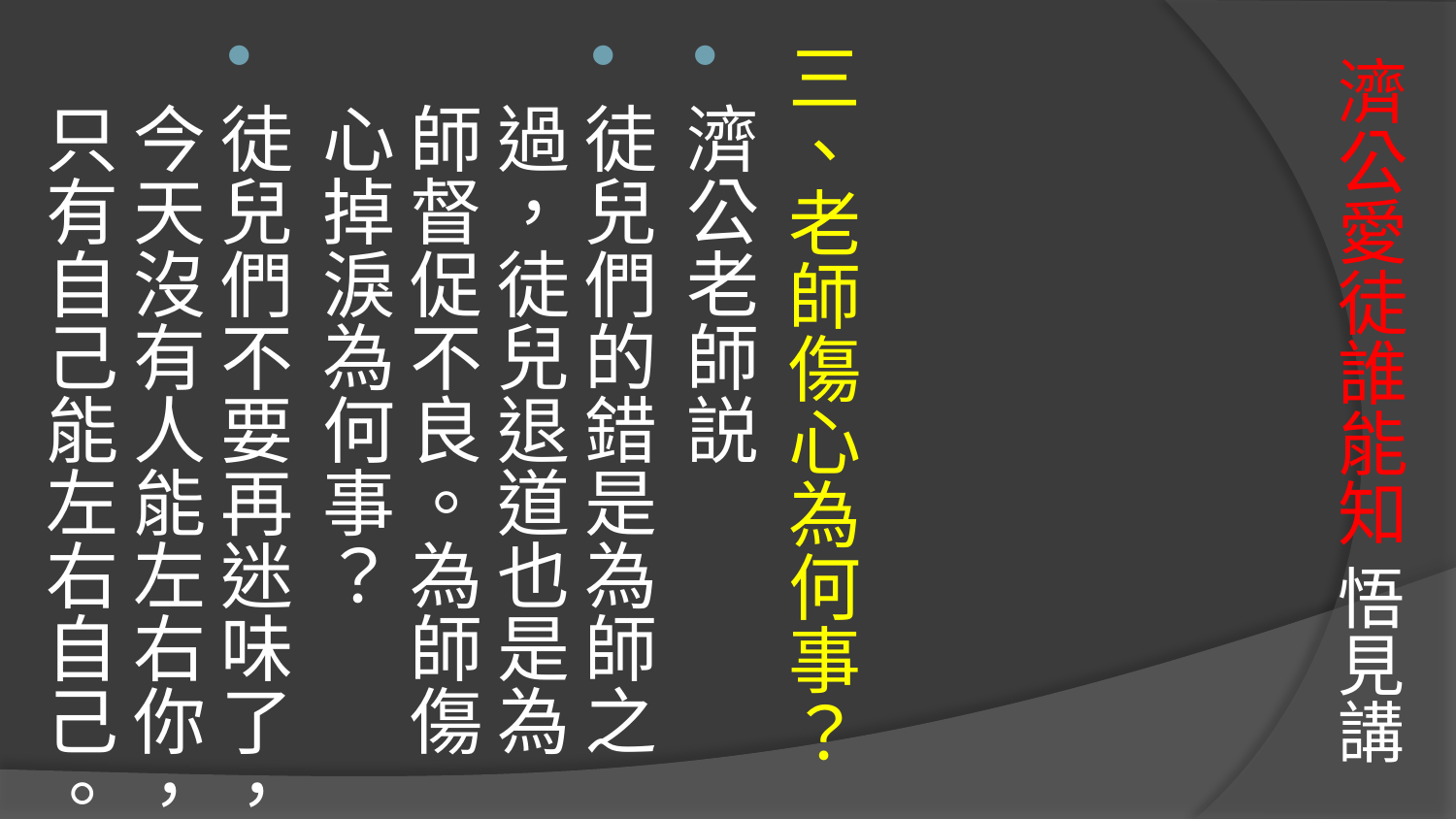

三、老師傷心為何事？
濟公老師説
徒兒們的錯是為師之過，徒兒退道也是為師督促不良。為師傷心掉淚為何事？
徒兒們不要再迷味了，今天沒有人能左右你，只有自己能左右自己。
# 濟公愛徒誰能知 悟見講